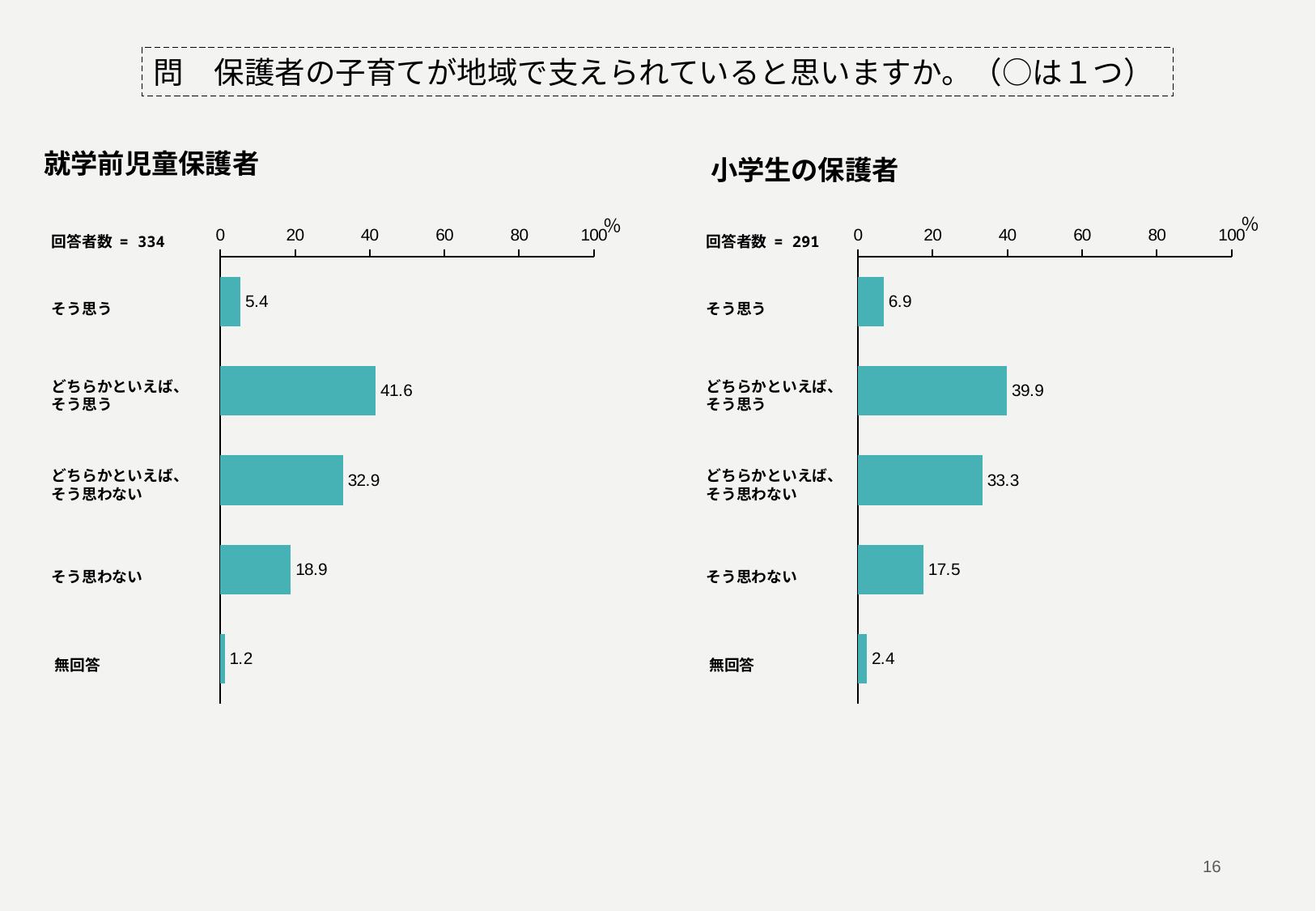

問　保護者の子育てが地域で支えられていると思いますか。（○は１つ）
就学前児童保護者
小学生の保護者
％
％
回答者数 = 334
そう思う
どちらかといえば、
そう思う
どちらかといえば、
そう思わない
そう思わない
無回答

### Chart

| Category | 　 |
|---|---|
| そう思う | 5.4 |
| どちらかといえば、そう思う | 41.6 |
| どちらかといえば、そう思わない | 32.9 |
| そう思わない | 18.9 |
| 無回答 | 1.2 |
回答者数 = 291
そう思う
どちらかといえば、
そう思う
どちらかといえば、
そう思わない
そう思わない
無回答

### Chart

| Category | 　 |
|---|---|
| そう思う | 6.9 |
| どちらかといえば、そう思う | 39.9 |
| どちらかといえば、そう思わない | 33.3 |
| そう思わない | 17.5 |
| 無回答 | 2.4 |
16